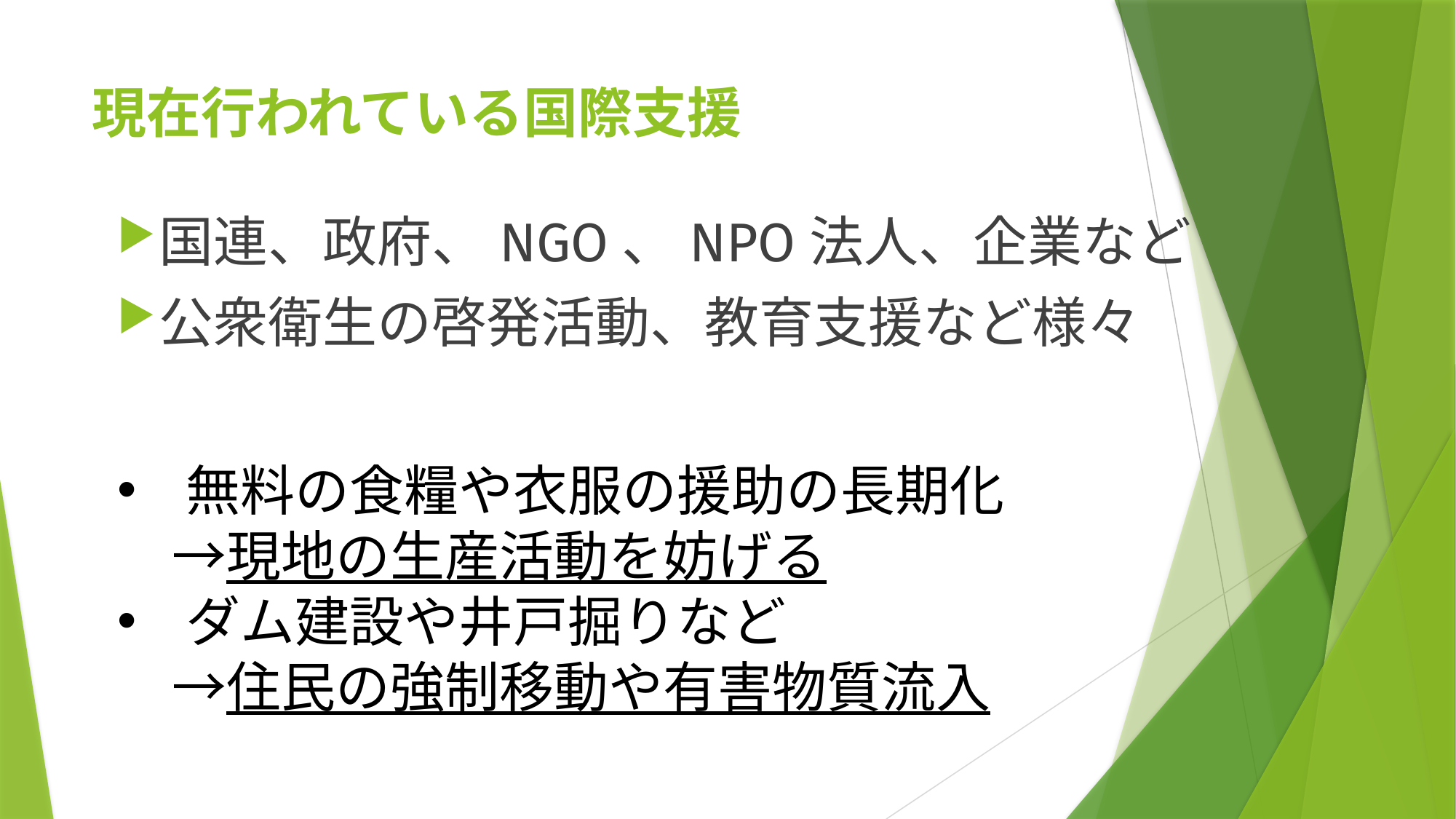

# 現在行われている国際支援
国連、政府、NGO、NPO法人、企業など
公衆衛生の啓発活動、教育支援など様々
無料の食糧や衣服の援助の長期化
　→現地の生産活動を妨げる
ダム建設や井戸掘りなど
　→住民の強制移動や有害物質流入